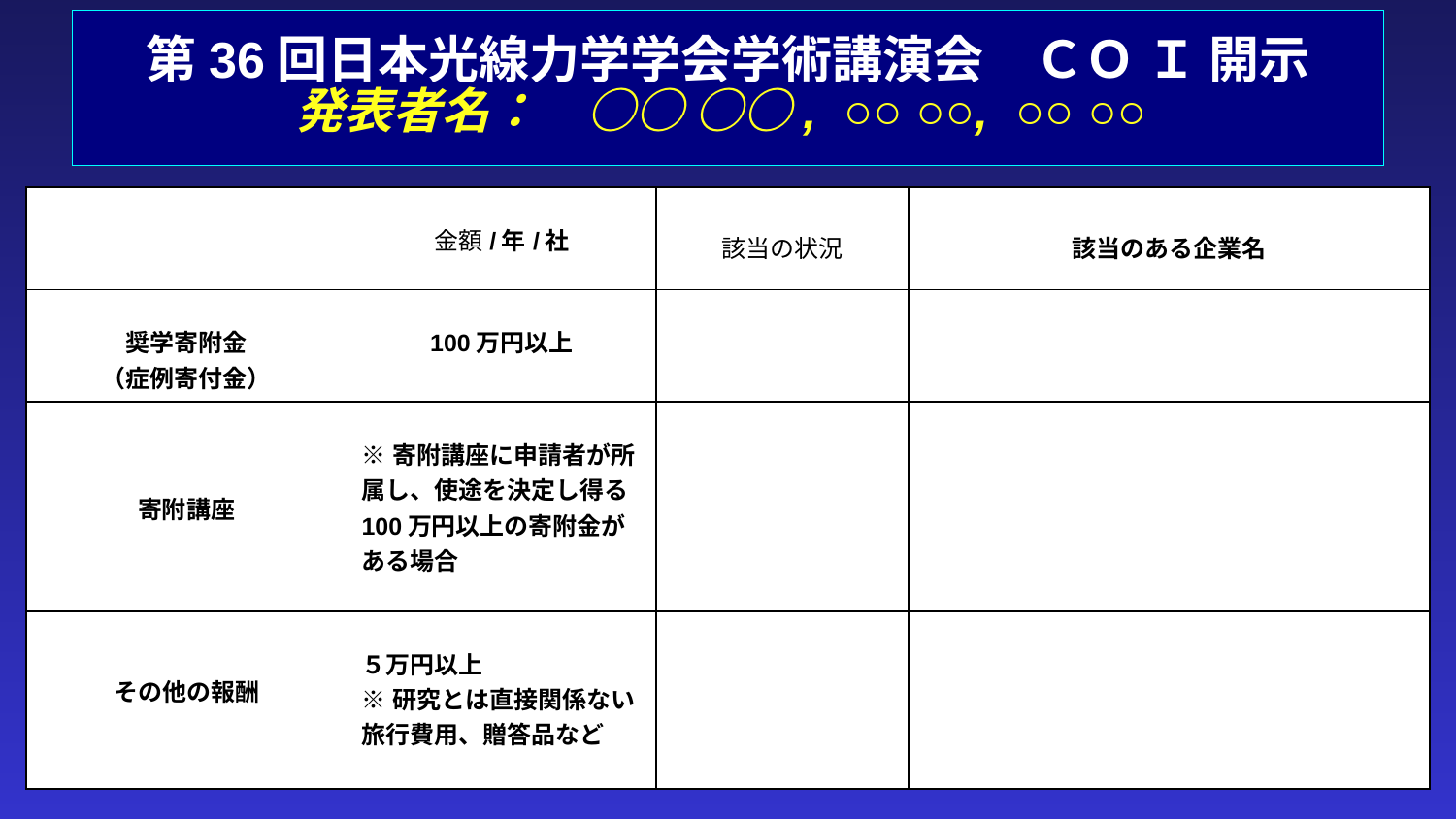

第36回日本光線力学学会学術講演会　ＣＯ Ｉ 開示
発表者名：　○○ ○○,  ○○ ○○,  ○○ ○○
|  | 金額/年/社 | 該当の状況 | 該当のある企業名 |
| --- | --- | --- | --- |
| 奨学寄附金 （症例寄付金） | 100万円以上 |  |  |
| 寄附講座 | ※寄附講座に申請者が所属し、使途を決定し得る100万円以上の寄附金がある場合 |  |  |
| その他の報酬 | ５万円以上 ※研究とは直接関係ない旅行費用、贈答品など |  |  |